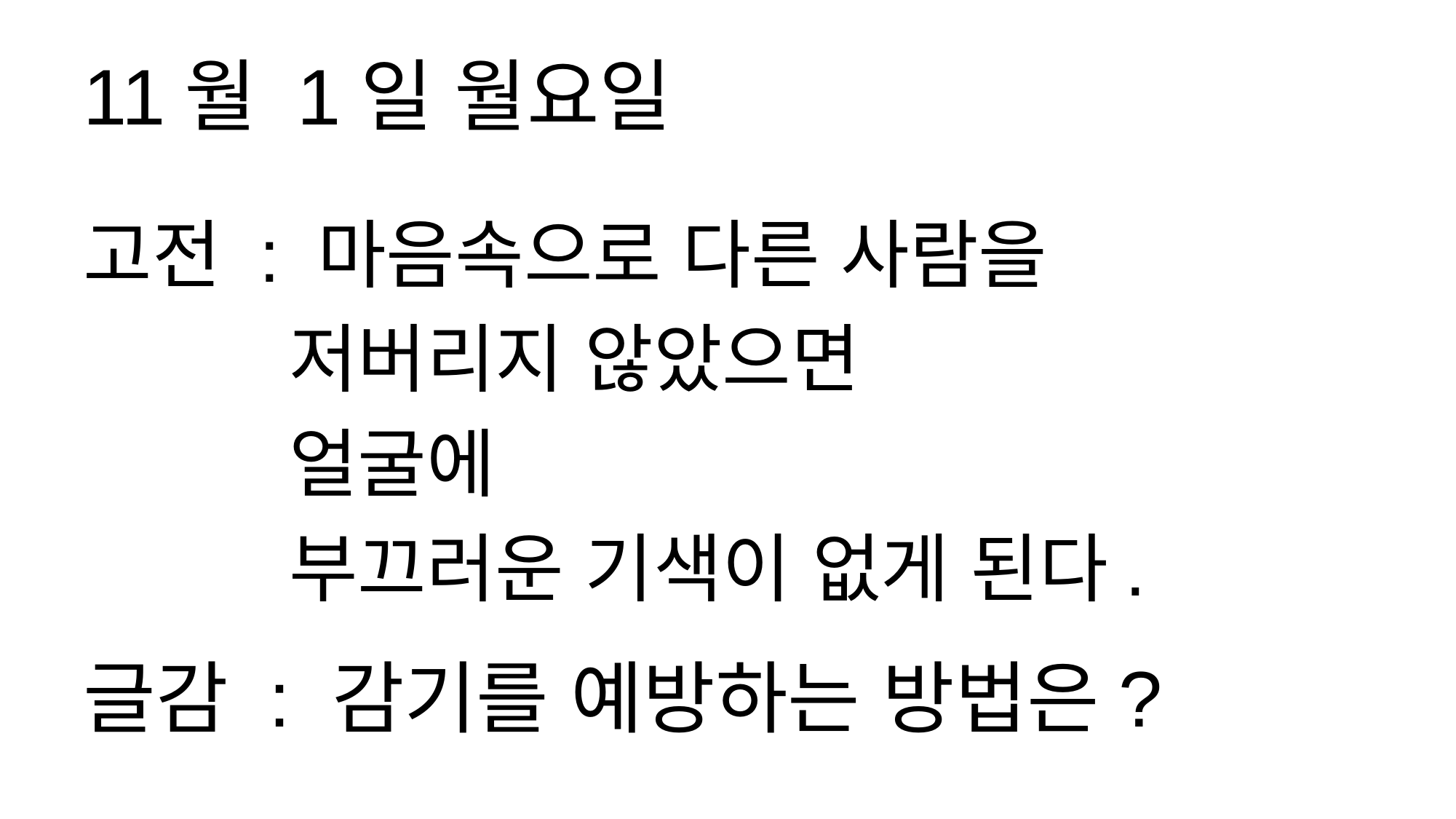

11월 1일 월요일
고전 : 마음속으로 다른 사람을
         저버리지 않았으면
         얼굴에
         부끄러운 기색이 없게 된다.
글감 : 감기를 예방하는 방법은?